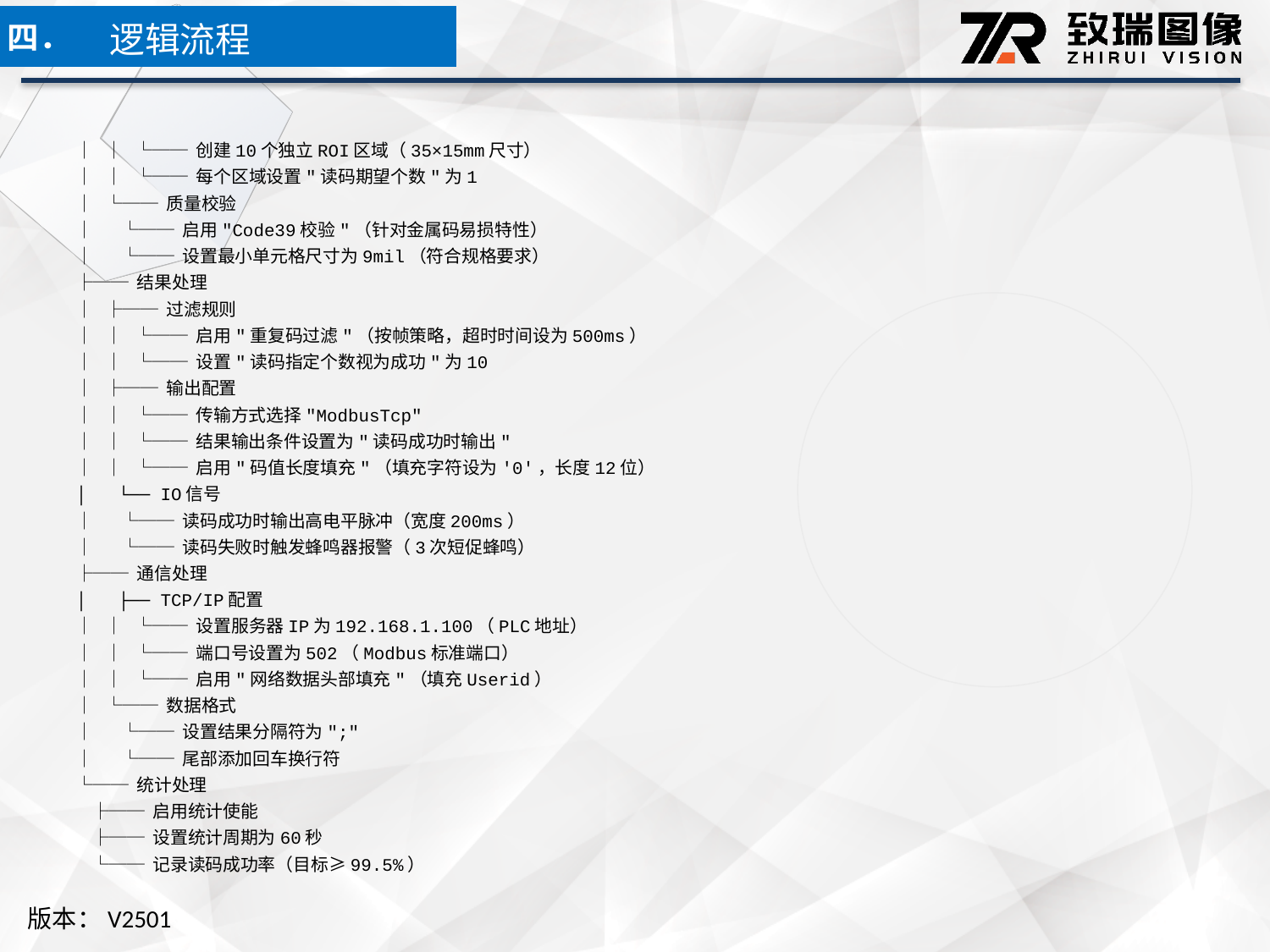

逻辑流程
四．

│   │   └── 创建10个独立ROI区域（35×15mm尺寸）
│   │   └── 每个区域设置"读码期望个数"为1
│   └── 质量校验
│       └── 启用"Code39校验"（针对金属码易损特性）
│       └── 设置最小单元格尺寸为9mil（符合规格要求）
├── 结果处理
│   ├── 过滤规则
│   │   └── 启用"重复码过滤"（按帧策略，超时时间设为500ms）
│   │   └── 设置"读码指定个数视为成功"为10
│   ├── 输出配置
│   │   └── 传输方式选择"ModbusTcp"
│   │   └── 结果输出条件设置为"读码成功时输出"
│   │   └── 启用"码值长度填充"（填充字符设为'0'，长度12位）
│   └── IO信号
│       └── 读码成功时输出高电平脉冲（宽度200ms）
│       └── 读码失败时触发蜂鸣器报警（3次短促蜂鸣）
├── 通信处理
│   ├── TCP/IP配置
│   │   └── 设置服务器IP为192.168.1.100（PLC地址）
│   │   └── 端口号设置为502（Modbus标准端口）
│   │   └── 启用"网络数据头部填充"（填充Userid）
│   └── 数据格式
│       └── 设置结果分隔符为";"
│       └── 尾部添加回车换行符
└── 统计处理
    ├── 启用统计使能
    ├── 设置统计周期为60秒
    └── 记录读码成功率（目标≥99.5%）